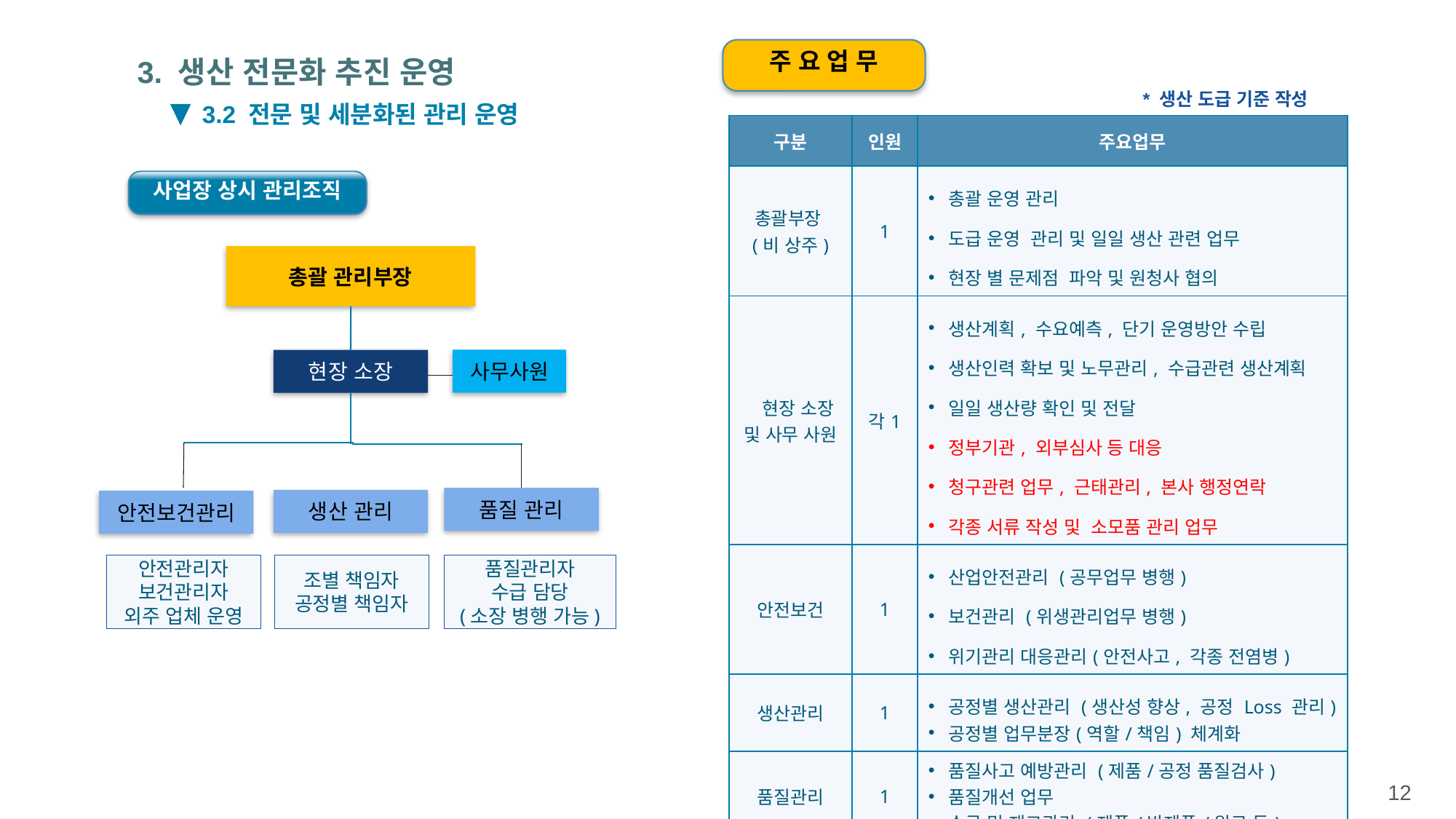

주 요 업 무
# 3. 생산 전문화 추진 운영
* 생산 도급 기준 작성
3.2 전문 및 세분화된 관리 운영

| 구분 | 인원 | 주요업무 |
| --- | --- | --- |
| 총괄부장 (비 상주) | 1 | 총괄 운영 관리 도급 운영 관리 및 일일 생산 관련 업무 현장 별 문제점 파악 및 원청사 협의 |
| 현장 소장 및 사무 사원 | 각1 | 생산계획, 수요예측, 단기 운영방안 수립 생산인력 확보 및 노무관리, 수급관련 생산계획 일일 생산량 확인 및 전달 정부기관, 외부심사 등 대응 청구관련 업무, 근태관리, 본사 행정연락 각종 서류 작성 및 소모품 관리 업무 |
| 안전보건 | 1 | 산업안전관리 (공무업무 병행) 보건관리 (위생관리업무 병행) 위기관리 대응관리(안전사고, 각종 전염병) |
| 생산관리 | 1 | 공정별 생산관리 (생산성 향상, 공정 Loss 관리) 공정별 업무분장(역할/책임) 체계화 |
| 품질관리 | 1 | 품질사고 예방관리 (제품/공정 품질검사) 품질개선 업무 수급 및 재고관리 (제품/반제품/원료 등) |
사업장 상시 관리조직
총괄 관리부장
사무사원
현장 소장
품질 관리
생산 관리
안전보건관리
안전관리자
보건관리자
외주 업체 운영
조별 책임자
공정별 책임자
품질관리자
수급 담당
(소장 병행 가능)
12